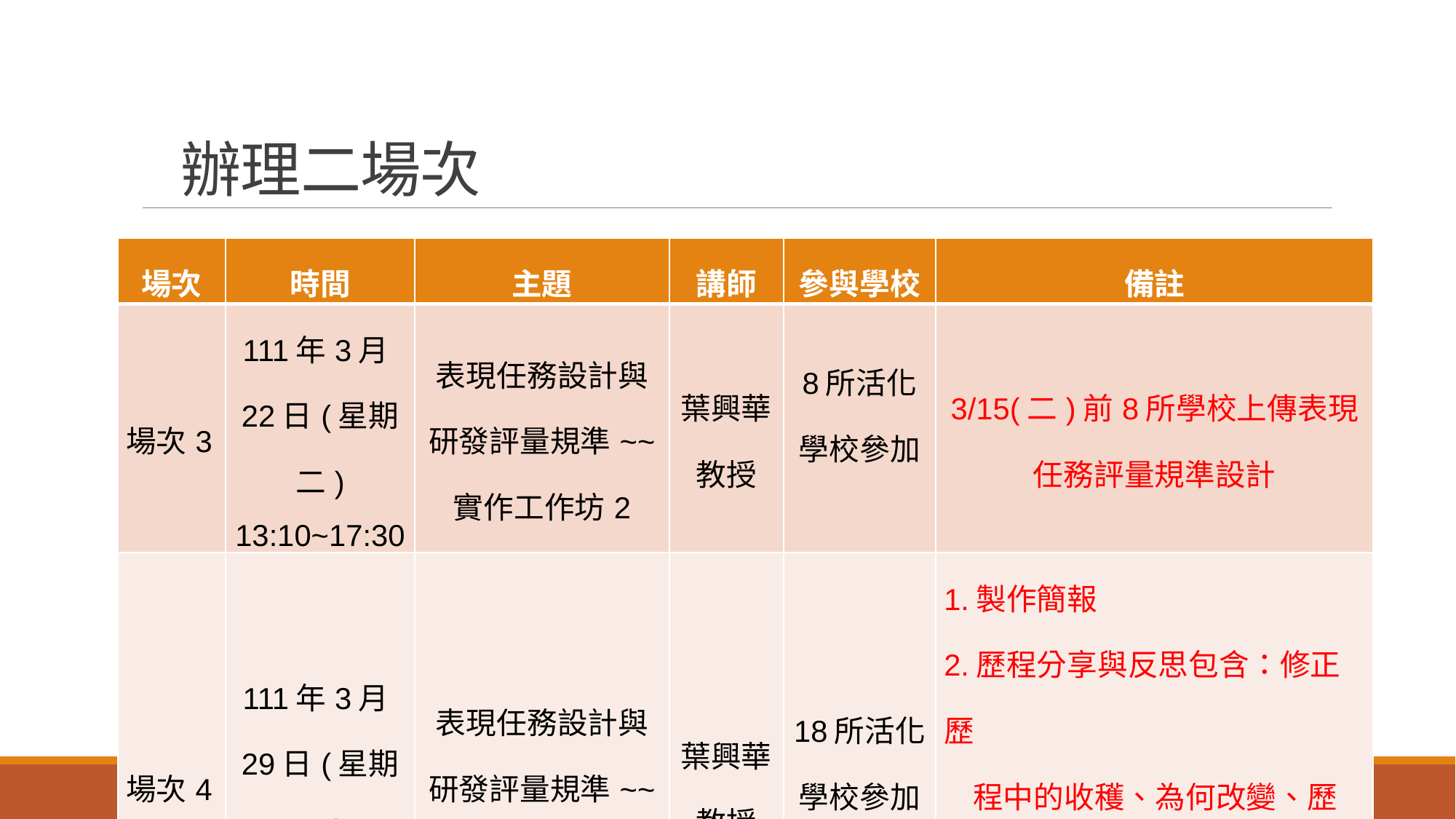

# 辦理二場次
| 場次 | 時間 | 主題 | 講師 | 參與學校 | 備註 |
| --- | --- | --- | --- | --- | --- |
| 場次3 | 111年3月22日(星期二) 13:10~17:30 | 表現任務設計與 研發評量規準~~ 實作工作坊2 | 葉興華教授 | 8所活化 學校參加 | 3/15(二)前8所學校上傳表現任務評量規準設計 |
| 場次4 | 111年3月29日(星期二) 13:10~17:30 | 表現任務設計與 研發評量規準~~ 歷程分享與反思 | 葉興華教授 | 18所活化學校參加 | 1.製作簡報 2.歷程分享與反思包含：修正歷 程中的收穫、為何改變、歷程 心得、修正成果等 2 |